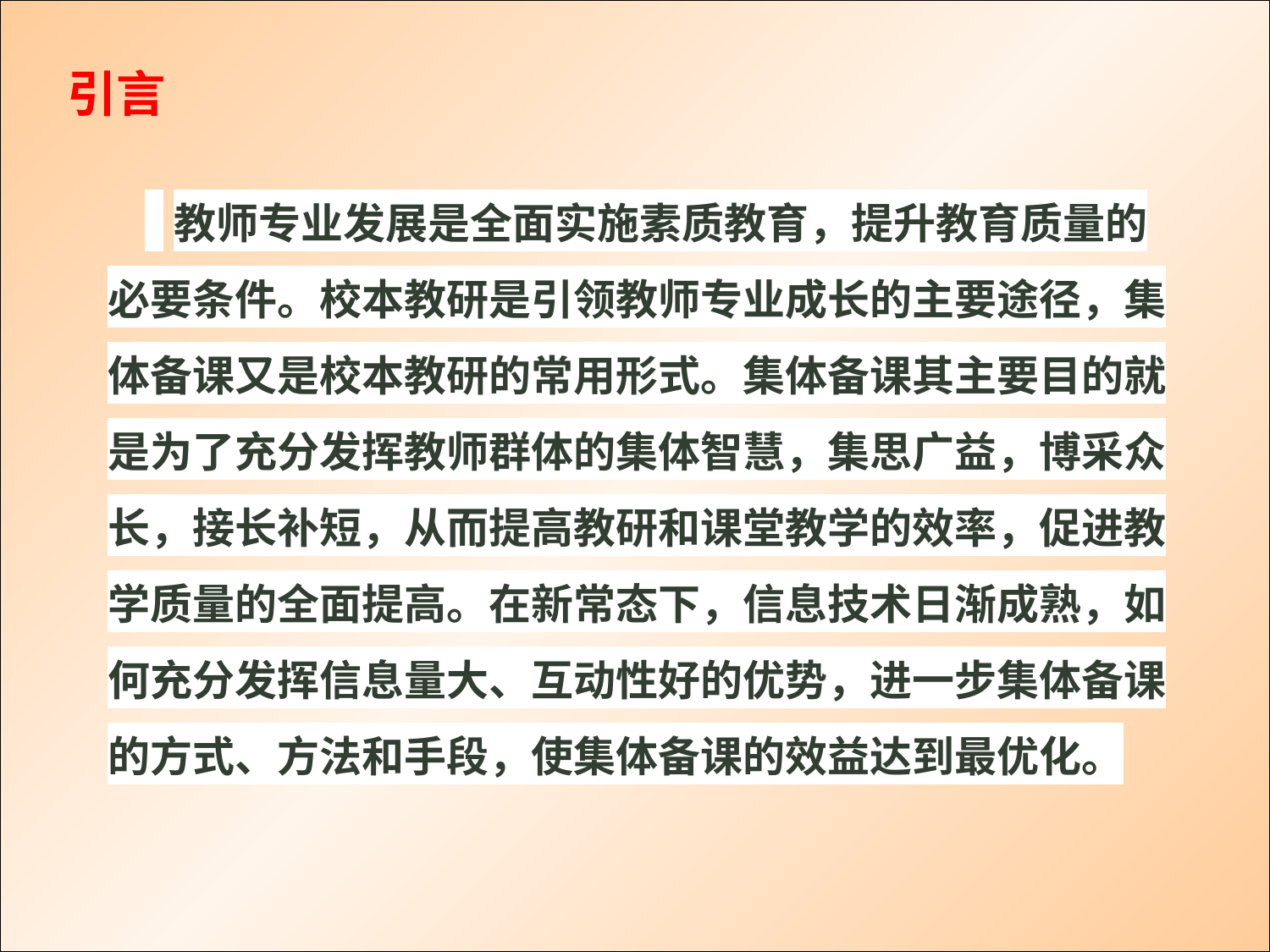

引言

  教师专业发展是全面实施素质教育，提升教育质量的必要条件。校本教研是引领教师专业成长的主要途径，集体备课又是校本教研的常用形式。集体备课其主要目的就是为了充分发挥教师群体的集体智慧，集思广益，博采众长，接长补短，从而提高教研和课堂教学的效率，促进教学质量的全面提高。在新常态下，信息技术日渐成熟，如何充分发挥信息量大、互动性好的优势，进一步集体备课的方式、方法和手段，使集体备课的效益达到最优化。